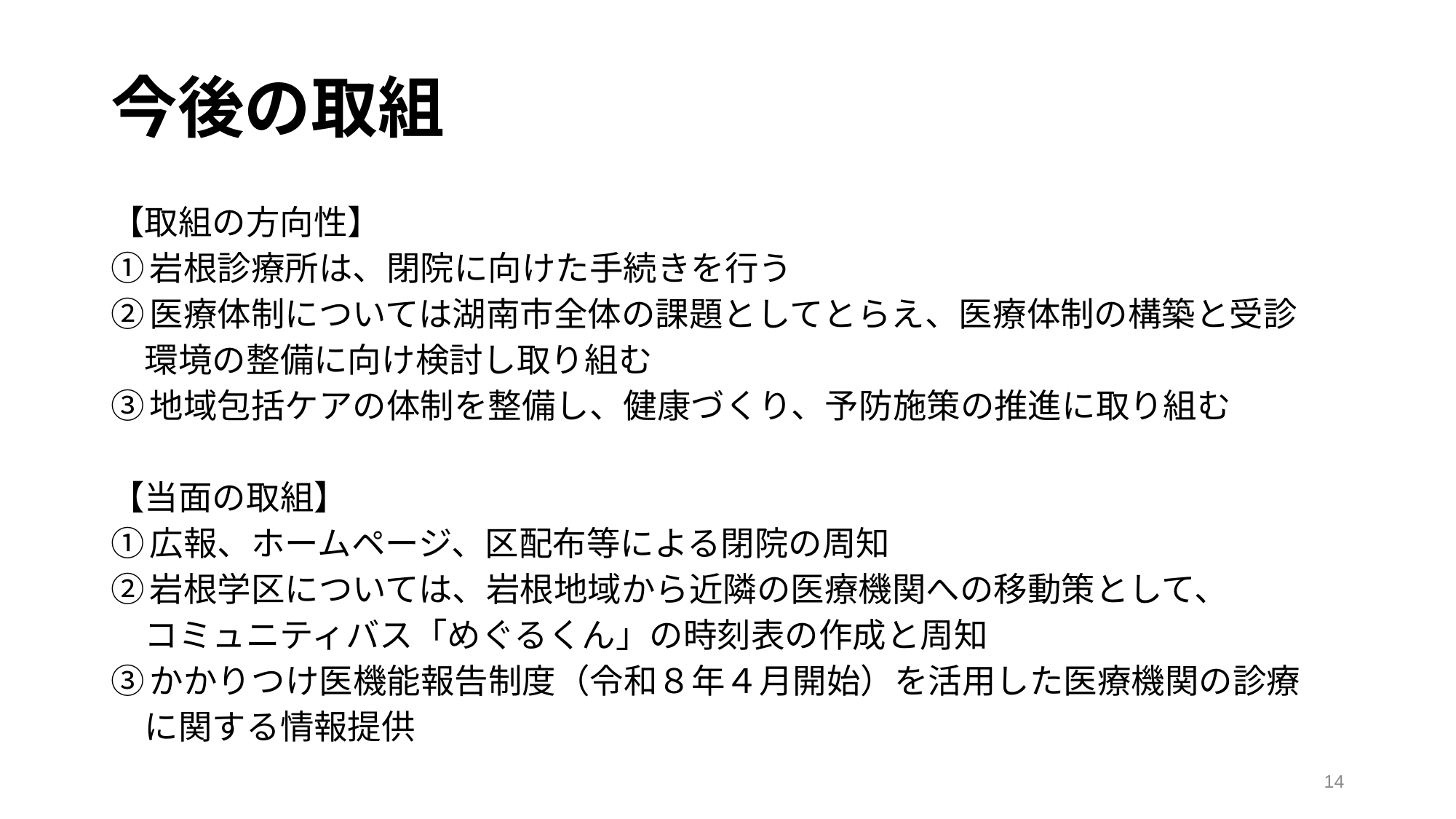

# 今後の取組

【取組の方向性】
①岩根診療所は、閉院に向けた手続きを行う
②医療体制については湖南市全体の課題としてとらえ、医療体制の構築と受診
　環境の整備に向け検討し取り組む
③地域包括ケアの体制を整備し、健康づくり、予防施策の推進に取り組む

【当面の取組】
①広報、ホームページ、区配布等による閉院の周知
②岩根学区については、岩根地域から近隣の医療機関への移動策として、
　コミュニティバス「めぐるくん」の時刻表の作成と周知
③かかりつけ医機能報告制度（令和８年４月開始）を活用した医療機関の診療
　に関する情報提供

14